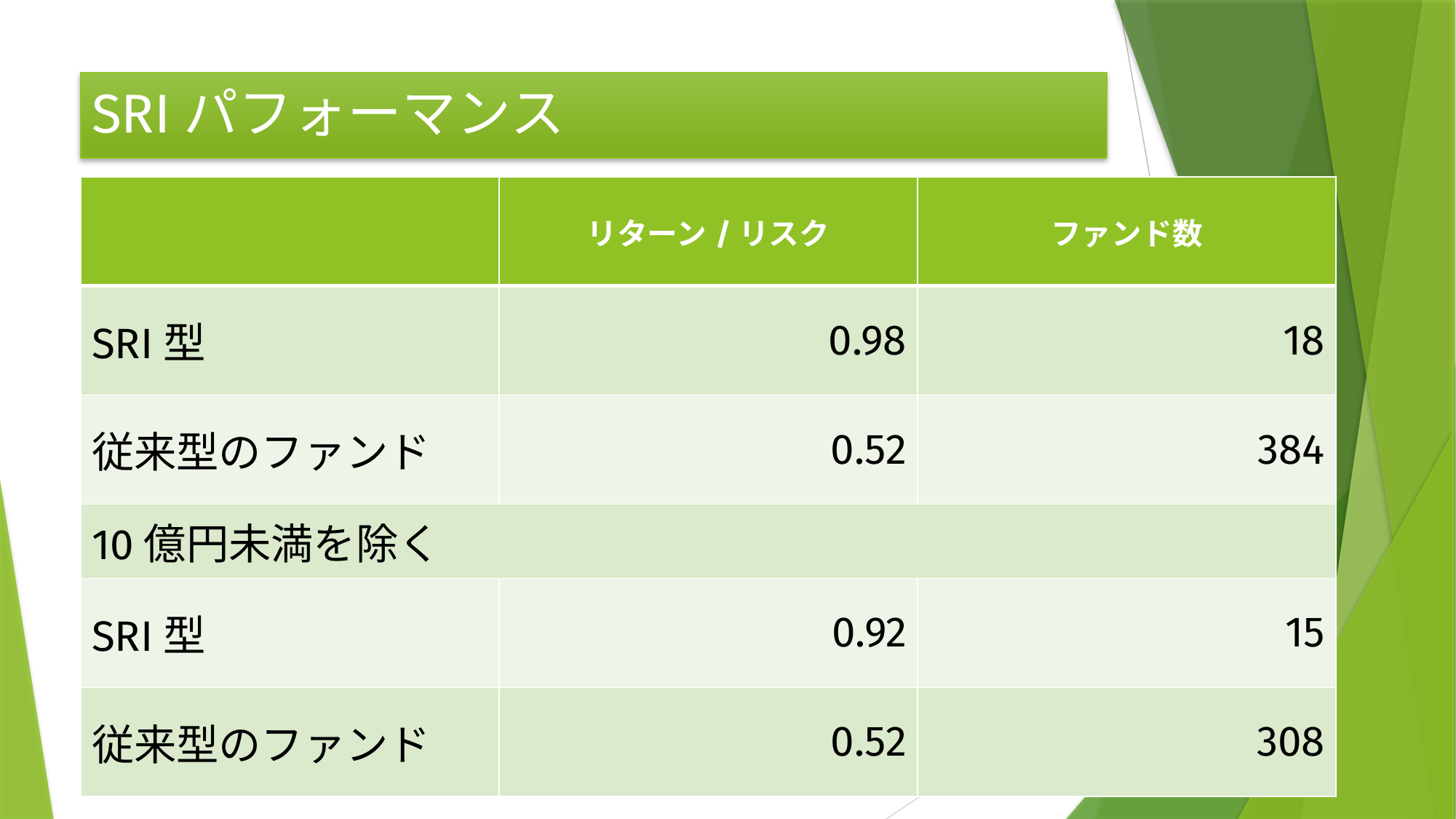

# SRIパフォーマンス
|  | リターン/リスク | ファンド数 |
| --- | --- | --- |
| SRI型 | 0.98 | 18 |
| 従来型のファンド | 0.52 | 384 |
| 10億円未満を除く |  |  |
| SRI型 | 0.92 | 15 |
| 従来型のファンド | 0.52 | 308 |